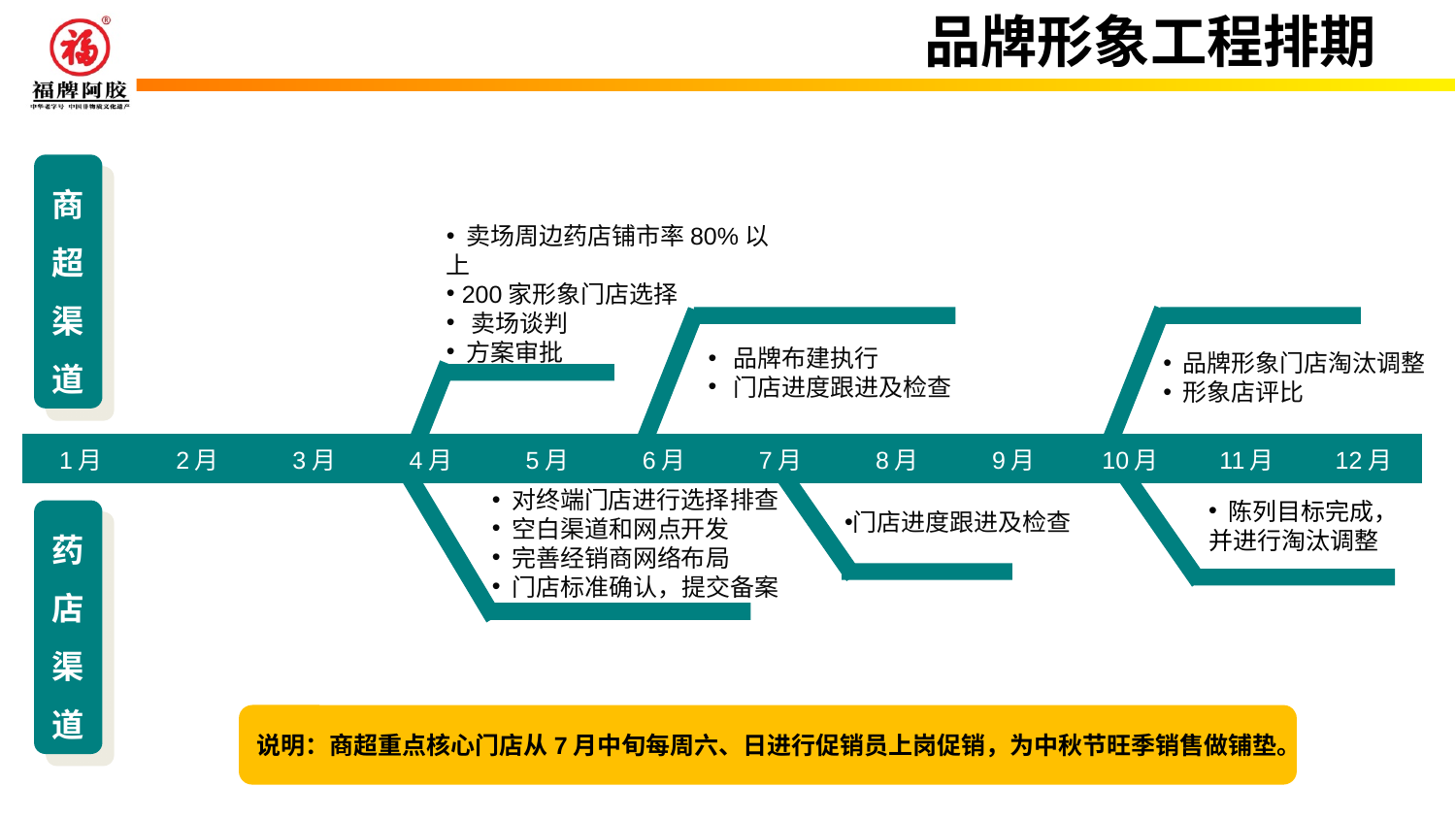

品牌形象工程排期
商超渠道
 卖场周边药店铺市率80%以上
 200家形象门店选择
  卖场谈判
 方案审批

  品牌布建执行
  门店进度跟进及检查
 品牌形象门店淘汰调整
 形象店评比

| 1月 | 2月 | 3月 | 4月 | 5月 | 6月 | 7月 | 8月 | 9月 | 10月 | 11月 | 12月 |
| --- | --- | --- | --- | --- | --- | --- | --- | --- | --- | --- | --- |
 对终端门店进行选择排查
 空白渠道和网点开发
 完善经销商网络布局
 门店标准确认，提交备案
 陈列目标完成，并进行淘汰调整
药店渠道
门店进度跟进及检查

说明：商超重点核心门店从7月中旬每周六、日进行促销员上岗促销，为中秋节旺季销售做铺垫。